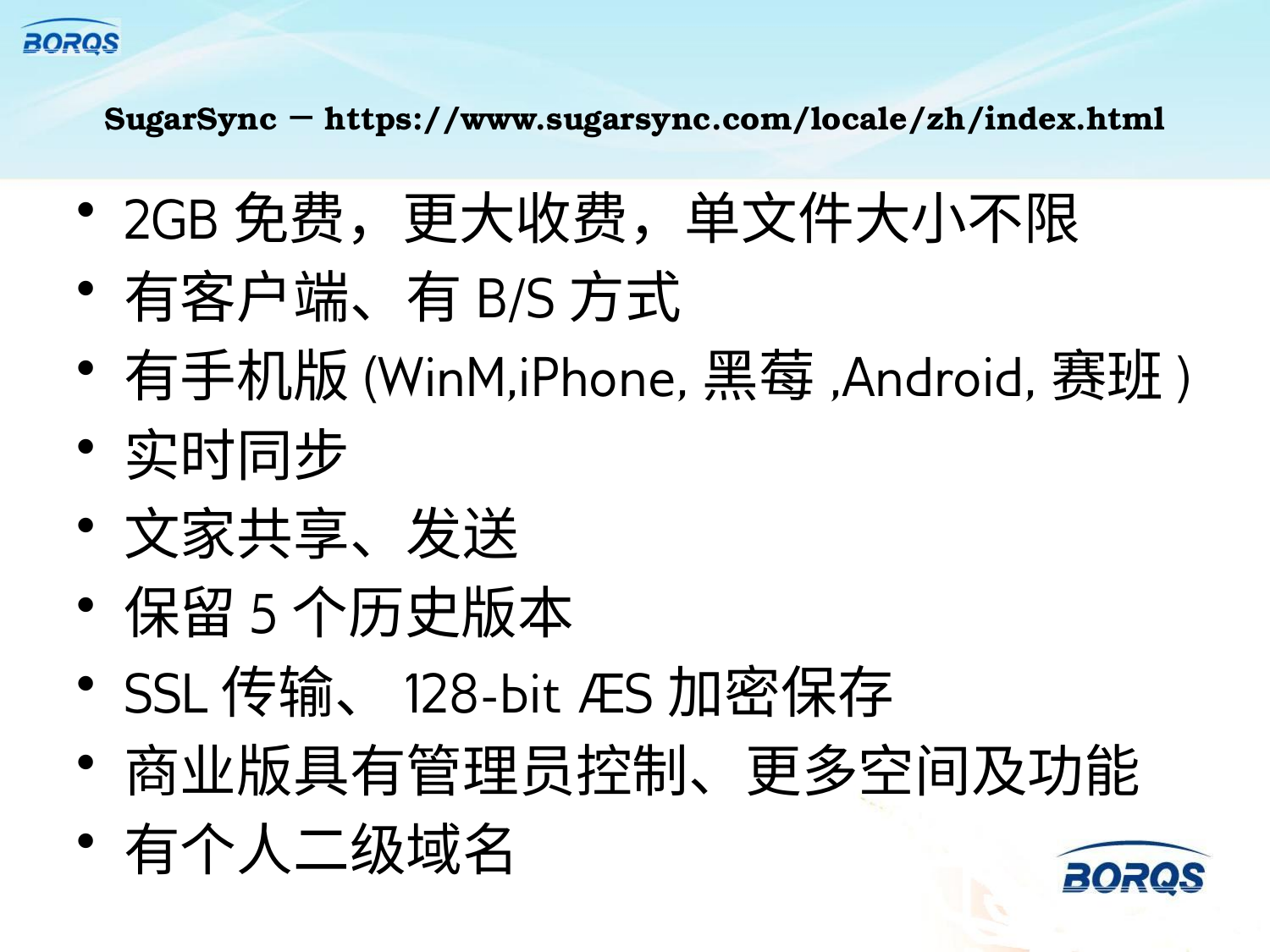

# SugarSync－https://www.sugarsync.com/locale/zh/index.html
2GB免费，更大收费，单文件大小不限
有客户端、有B/S方式
有手机版(WinM,iPhone,黑莓,Android,赛班)
实时同步
文家共享、发送
保留5个历史版本
SSL传输、128-bit AES加密保存
商业版具有管理员控制、更多空间及功能
有个人二级域名